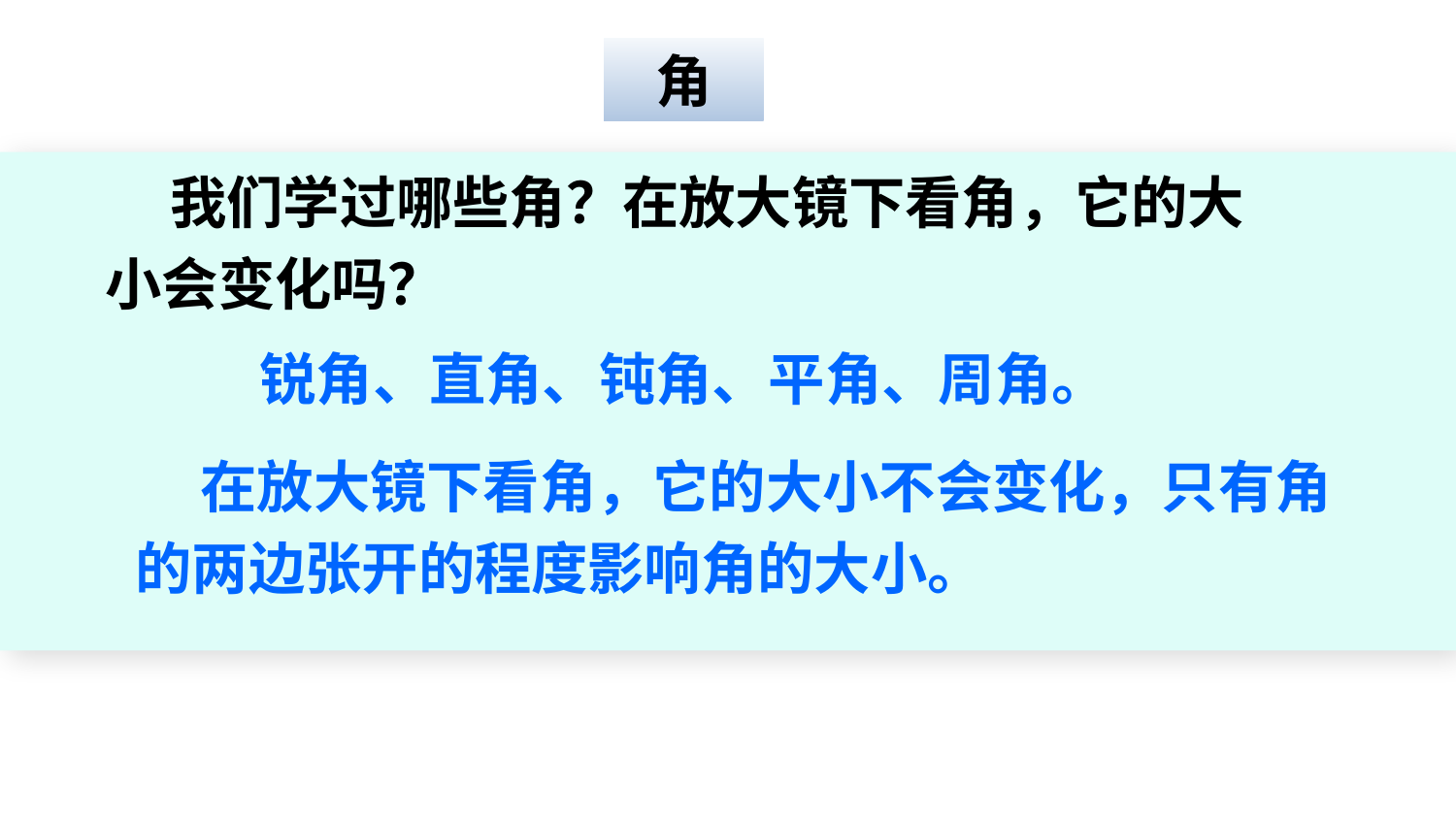

角
    我们学过哪些角？在放大镜下看角，它的大小会变化吗？
锐角、直角、钝角、平角、周角。
    在放大镜下看角，它的大小不会变化，只有角的两边张开的程度影响角的大小。